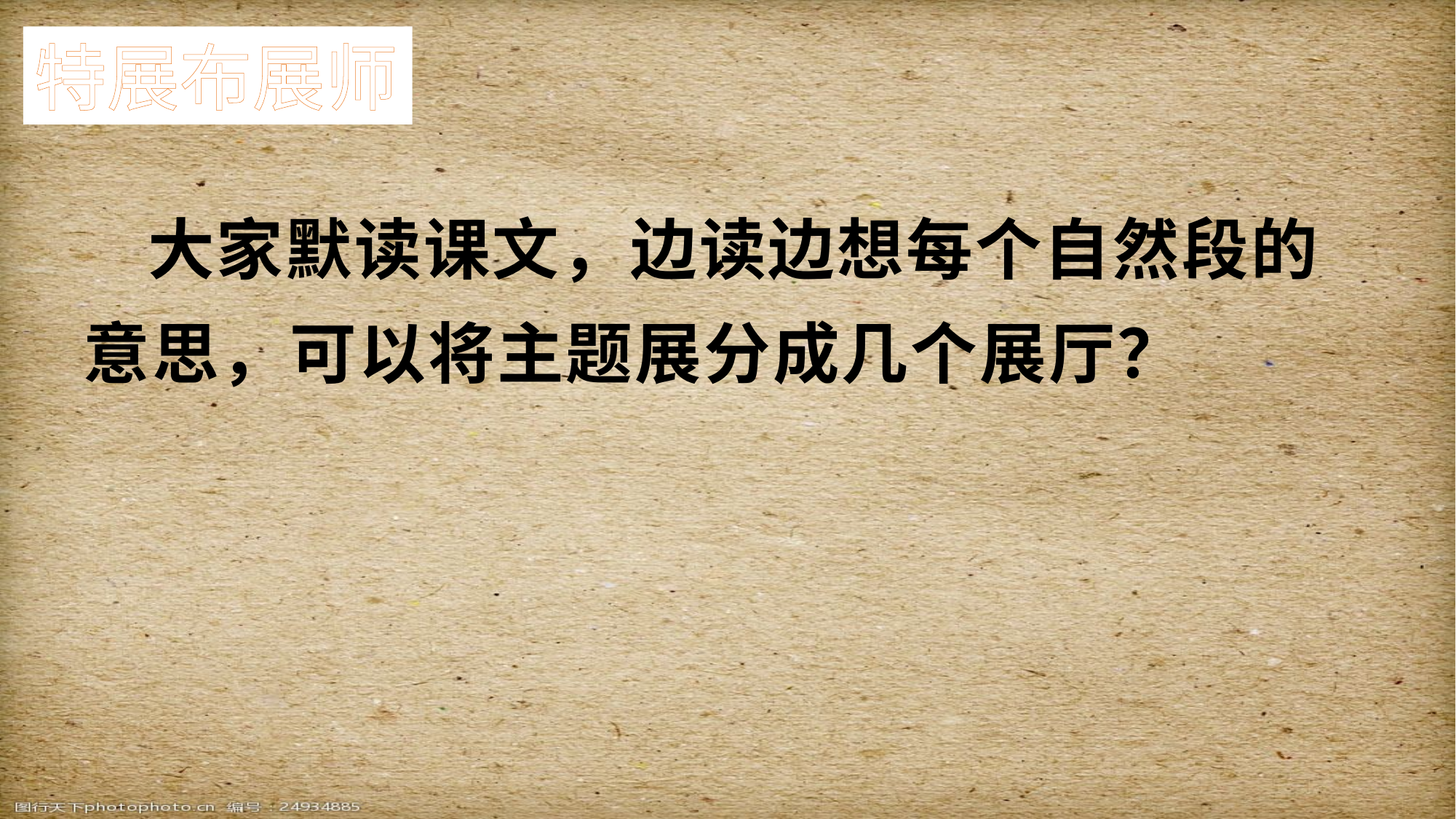

特展布展师
#
    大家默读课文，边读边想每个自然段的意思，可以将主题展分成几个展厅？